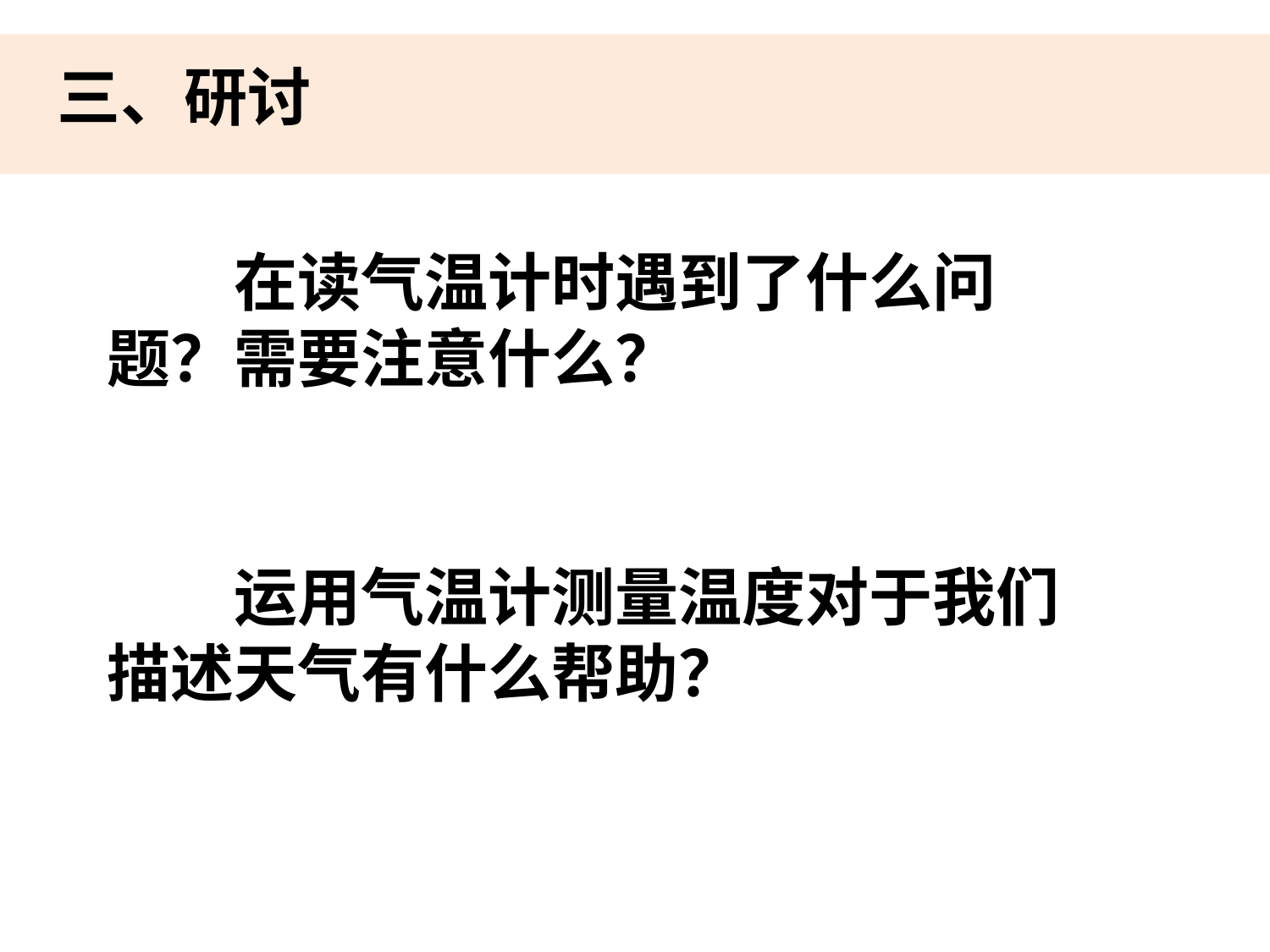

三、研讨
　　在读气温计时遇到了什么问题？需要注意什么？
　　运用气温计测量温度对于我们描述天气有什么帮助？